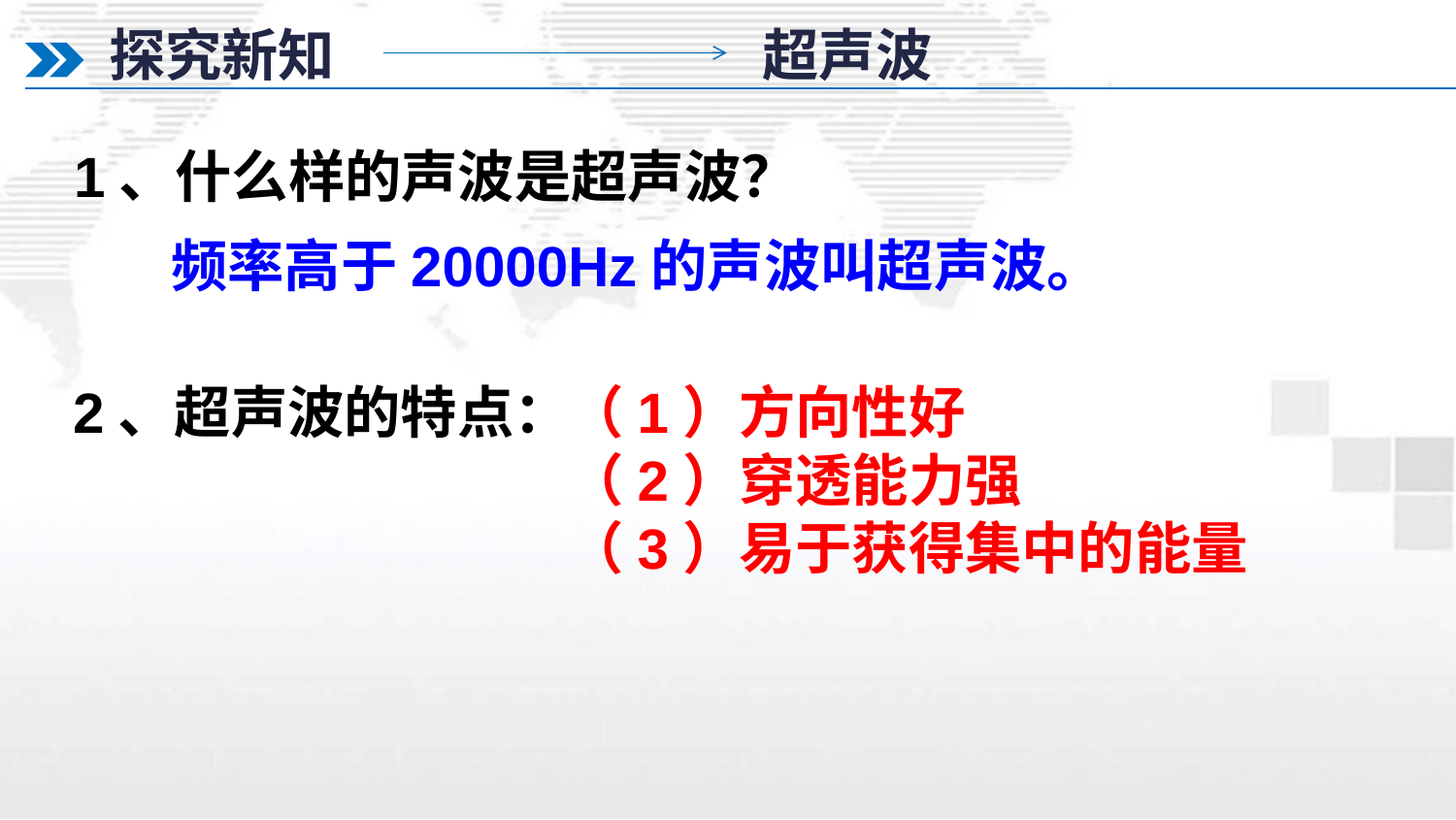

# 探究新知
超声波
1、什么样的声波是超声波？
频率高于20000Hz的声波叫超声波。
2、超声波的特点：
（1）方向性好
（2）穿透能力强
（3）易于获得集中的能量